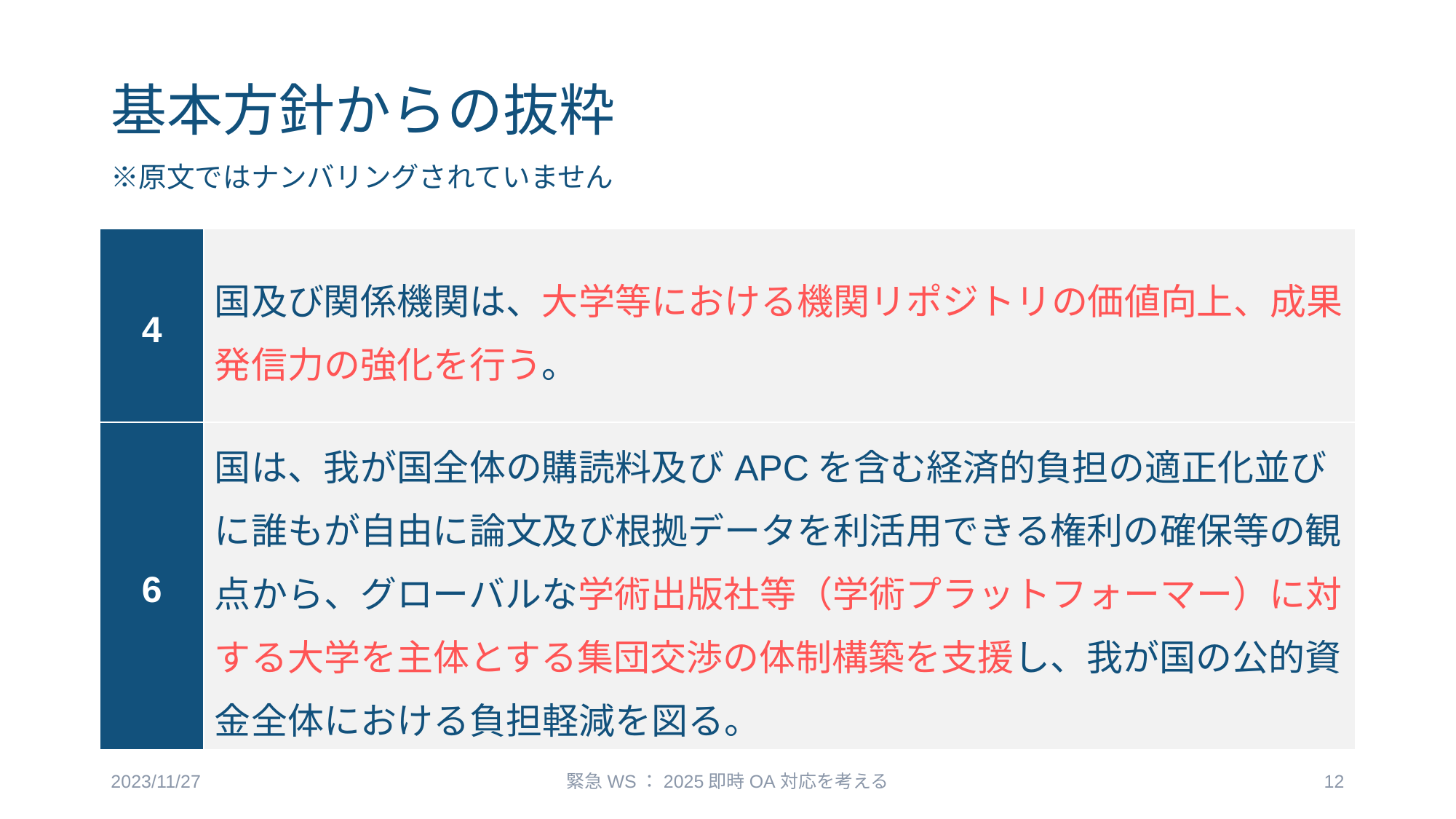

# 基本方針からの抜粋 ※原文ではナンバリングされていません
| 4 | 国及び関係機関は、大学等における機関リポジトリの価値向上、成果発信力の強化を行う。 |
| --- | --- |
| 6 | 国は、我が国全体の購読料及びAPCを含む経済的負担の適正化並びに誰もが自由に論文及び根拠データを利活用できる権利の確保等の観点から、グローバルな学術出版社等（学術プラットフォーマー）に対する大学を主体とする集団交渉の体制構築を支援し、我が国の公的資金全体における負担軽減を図る。 |
2023/11/27
緊急WS：2025即時OA対応を考える
12